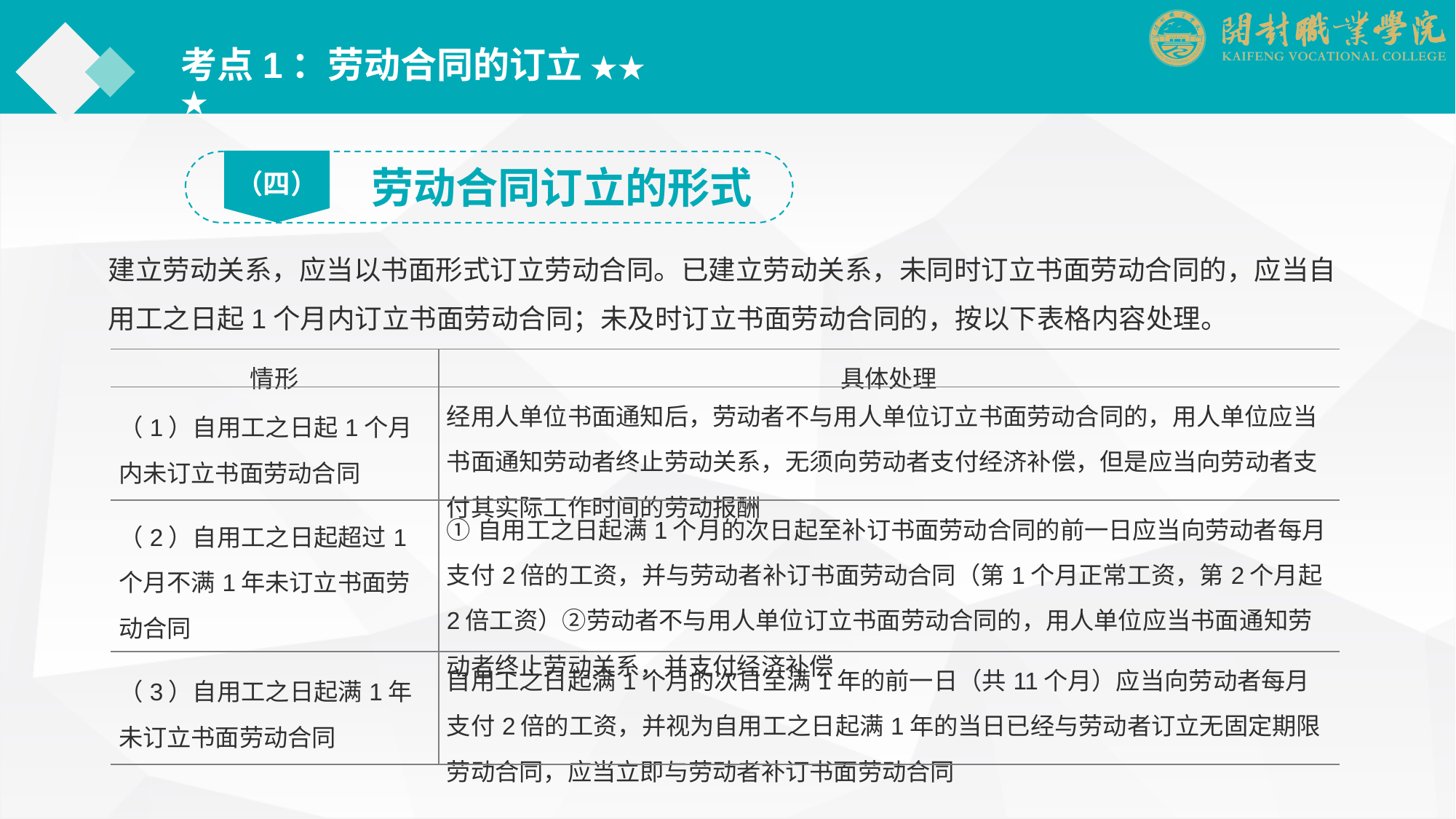

考点1：劳动合同的订立 ★★★
（四）

劳动合同订立的形式
建立劳动关系，应当以书面形式订立劳动合同。已建立劳动关系，未同时订立书面劳动合同的，应当自用工之日起1个月内订立书面劳动合同；未及时订立书面劳动合同的，按以下表格内容处理。
| 情形 | 具体处理 |
| --- | --- |
| （1）自用工之日起1个月内未订立书面劳动合同 | 经用人单位书面通知后，劳动者不与用人单位订立书面劳动合同的，用人单位应当书面通知劳动者终止劳动关系，无须向劳动者支付经济补偿，但是应当向劳动者支付其实际工作时间的劳动报酬 |
| （2）自用工之日起超过1个月不满1年未订立书面劳动合同 | ①自用工之日起满1个月的次日起至补订书面劳动合同的前一日应当向劳动者每月支付2倍的工资，并与劳动者补订书面劳动合同（第1个月正常工资，第2个月起2倍工资）②劳动者不与用人单位订立书面劳动合同的，用人单位应当书面通知劳动者终止劳动关系，并支付经济补偿 |
| （3）自用工之日起满1年未订立书面劳动合同 | 自用工之日起满1个月的次日至满1年的前一日（共11个月）应当向劳动者每月支付2倍的工资，并视为自用工之日起满1年的当日已经与劳动者订立无固定期限劳动合同，应当立即与劳动者补订书面劳动合同 |